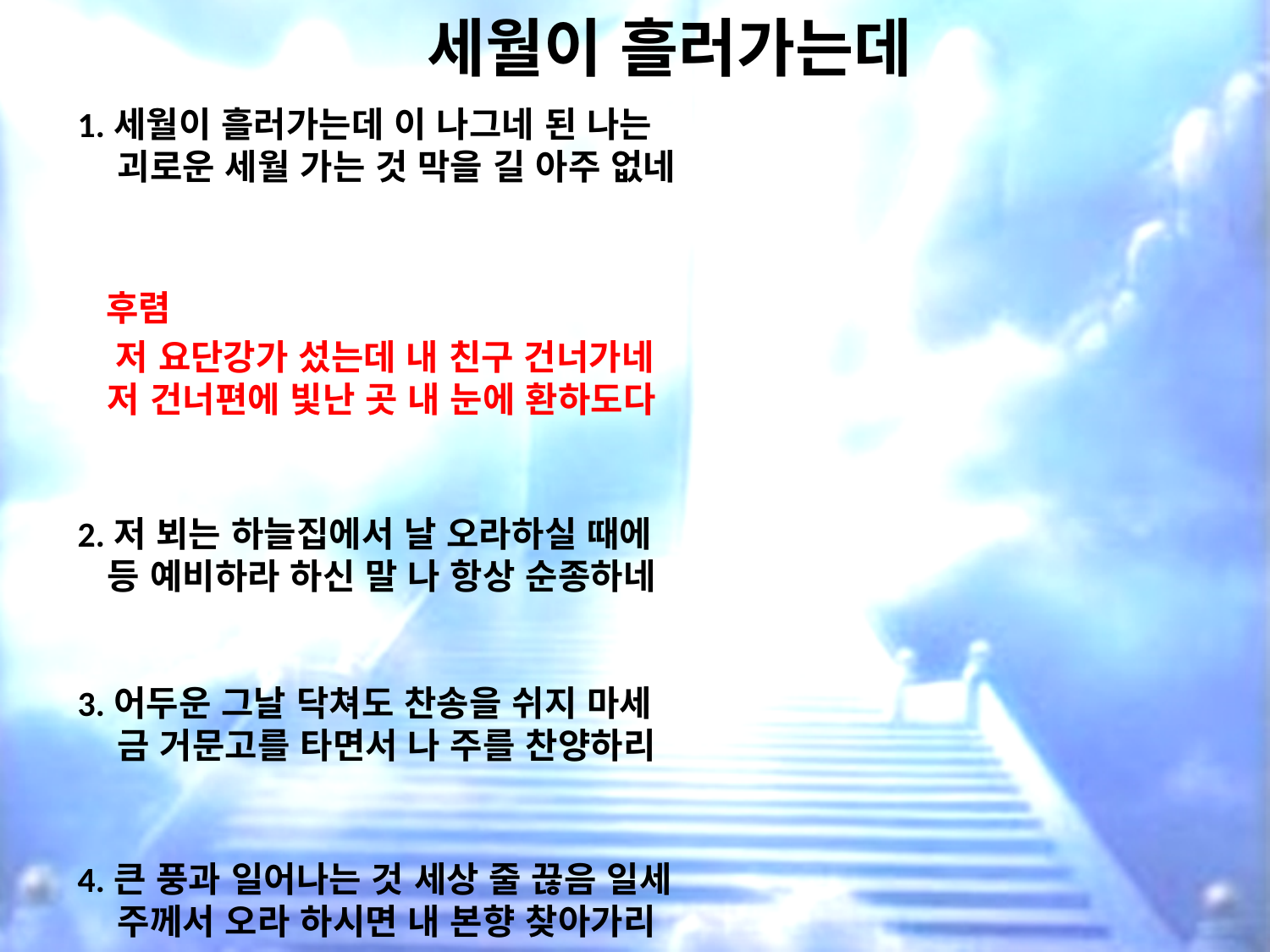

# 세월이 흘러가는데
1.세월이 흘러가는데 이 나그네 된 나는
    괴로운 세월 가는 것 막을 길 아주 없네

  후렴
   저 요단강가 섰는데 내 친구 건너가네
   저 건너편에 빛난 곳 내 눈에 환하도다
2.저 뵈는 하늘집에서 날 오라하실 때에
   등 예비하라 하신 말 나 항상 순종하네
3.어두운 그날 닥쳐도 찬송을 쉬지 마세
    금 거문고를 타면서 나 주를 찬양하리
4.큰 풍과 일어나는 것 세상 줄 끊음 일세
    주께서 오라 하시면 내 본향 찾아가리